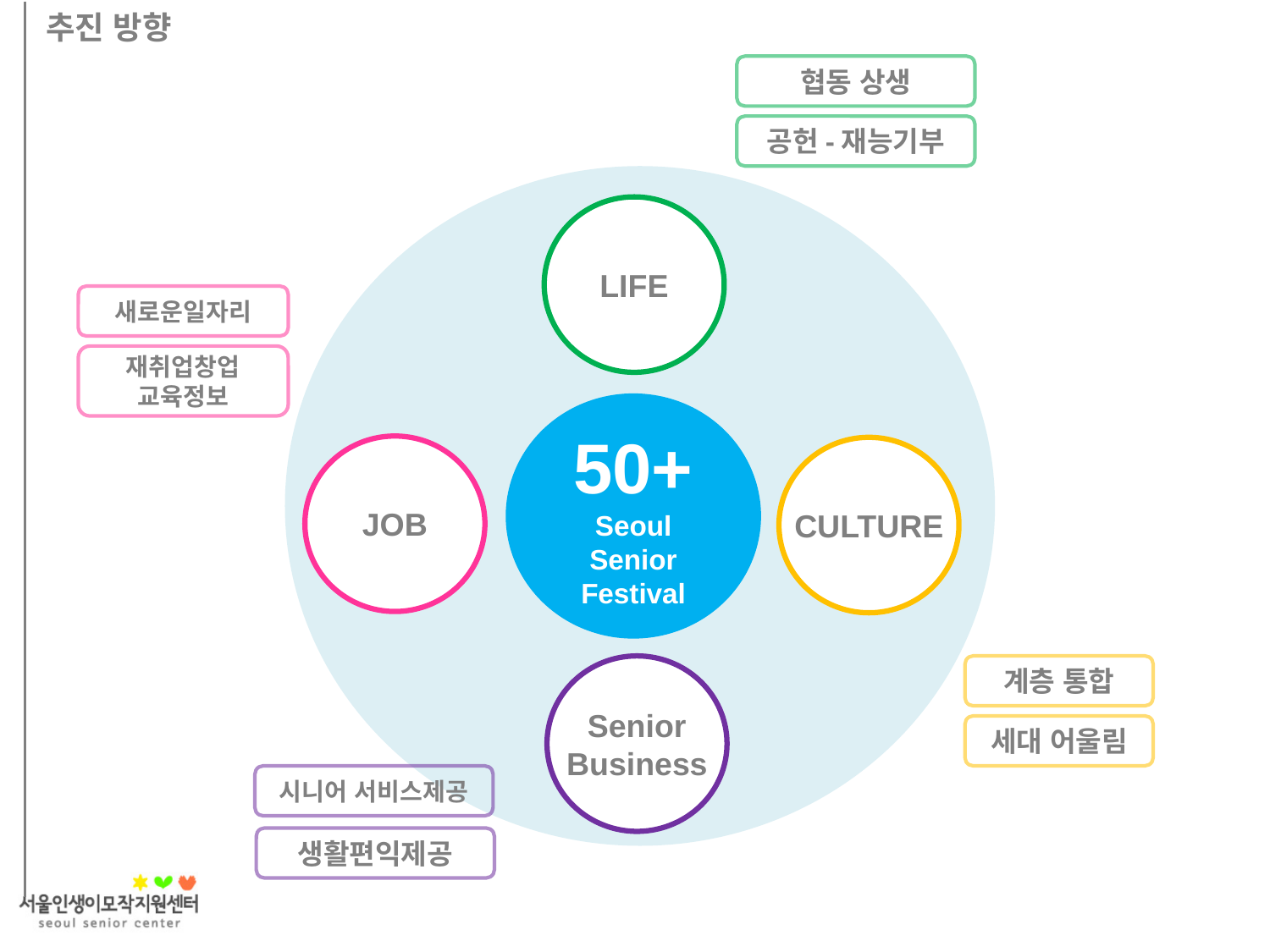

추진 방향
협동 상생
공헌-재능기부
LIFE

새로운일자리
재취업창업
교육정보
JOB
50+
Seoul
Senior
Festival
CULTURE
계층 통합
세대 어울림
생활편익제공
Senior
Business
시니어 서비스제공
7